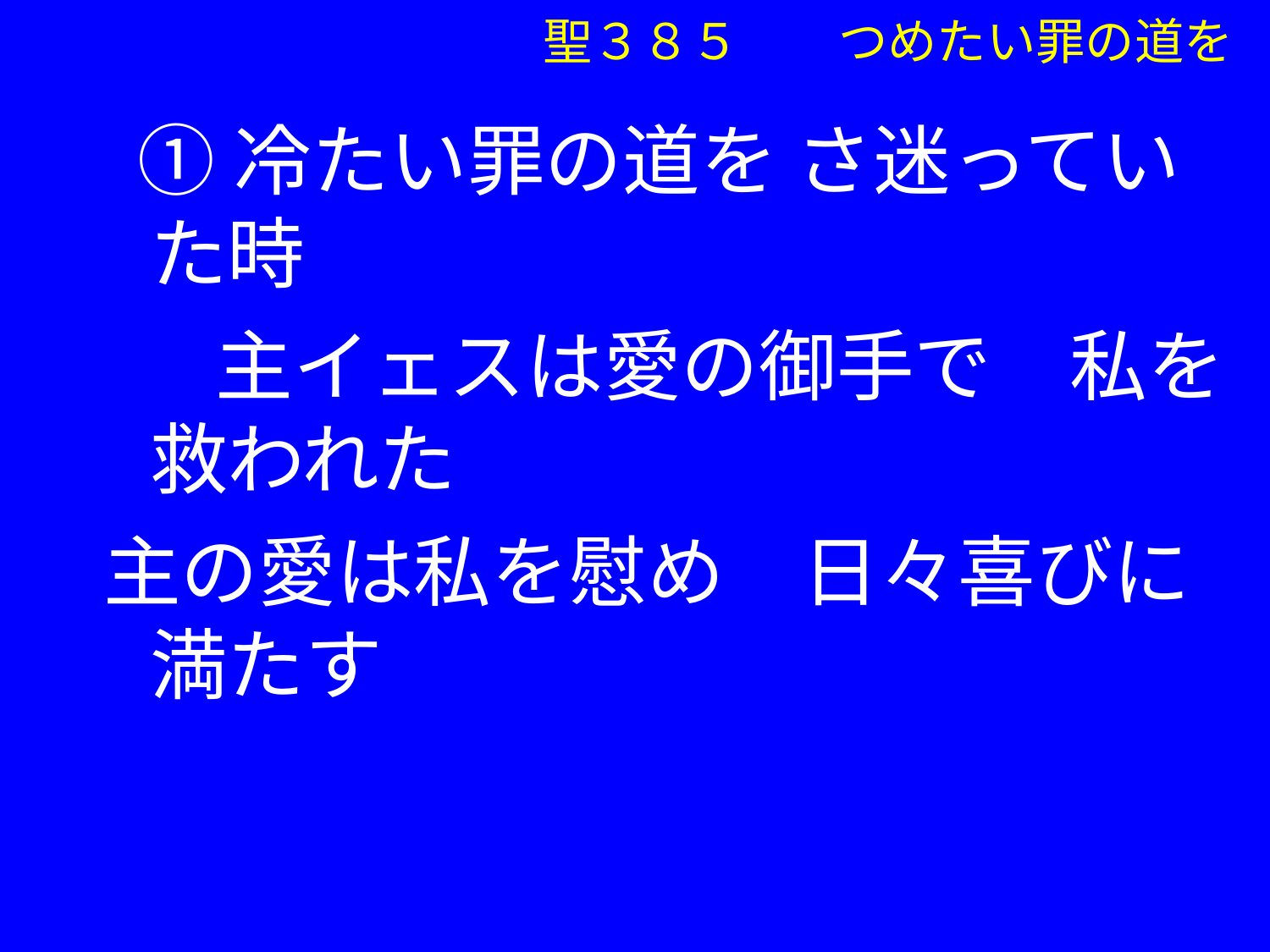

①冷たい罪の道を さ迷っていた時
　  主イェスは愛の御手で　私を救われた
主の愛は私を慰め　日々喜びに満たす
聖３８５　　つめたい罪の道を